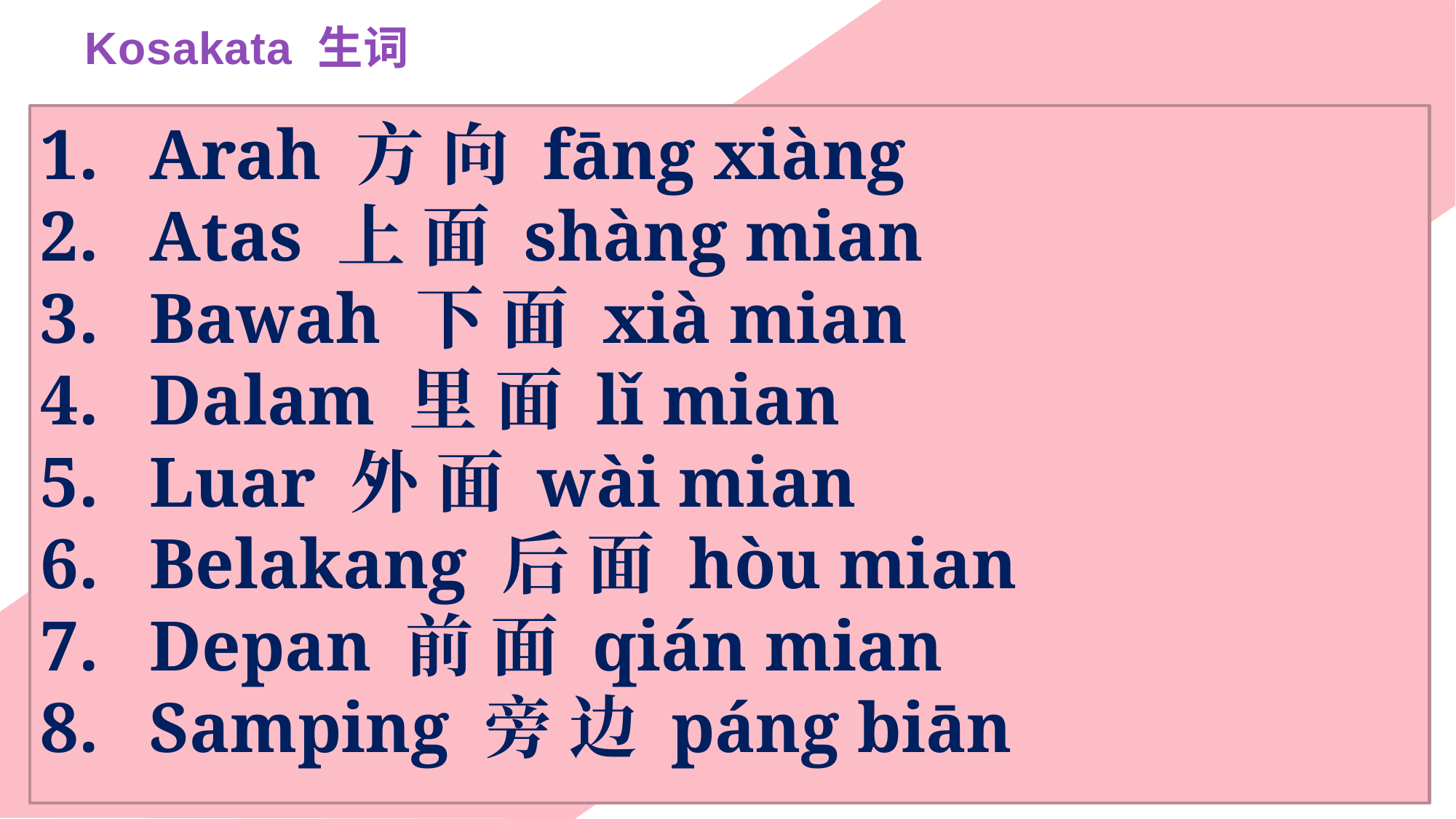

Kosakata 生词
Arah 方 向 fāng xiàng
Atas 上 面 shàng mian
Bawah 下 面 xià mian
Dalam 里 面 lǐ mian
Luar 外 面 wài mian
Belakang 后 面 hòu mian
Depan 前 面 qián mian
Samping 旁 边 páng biān